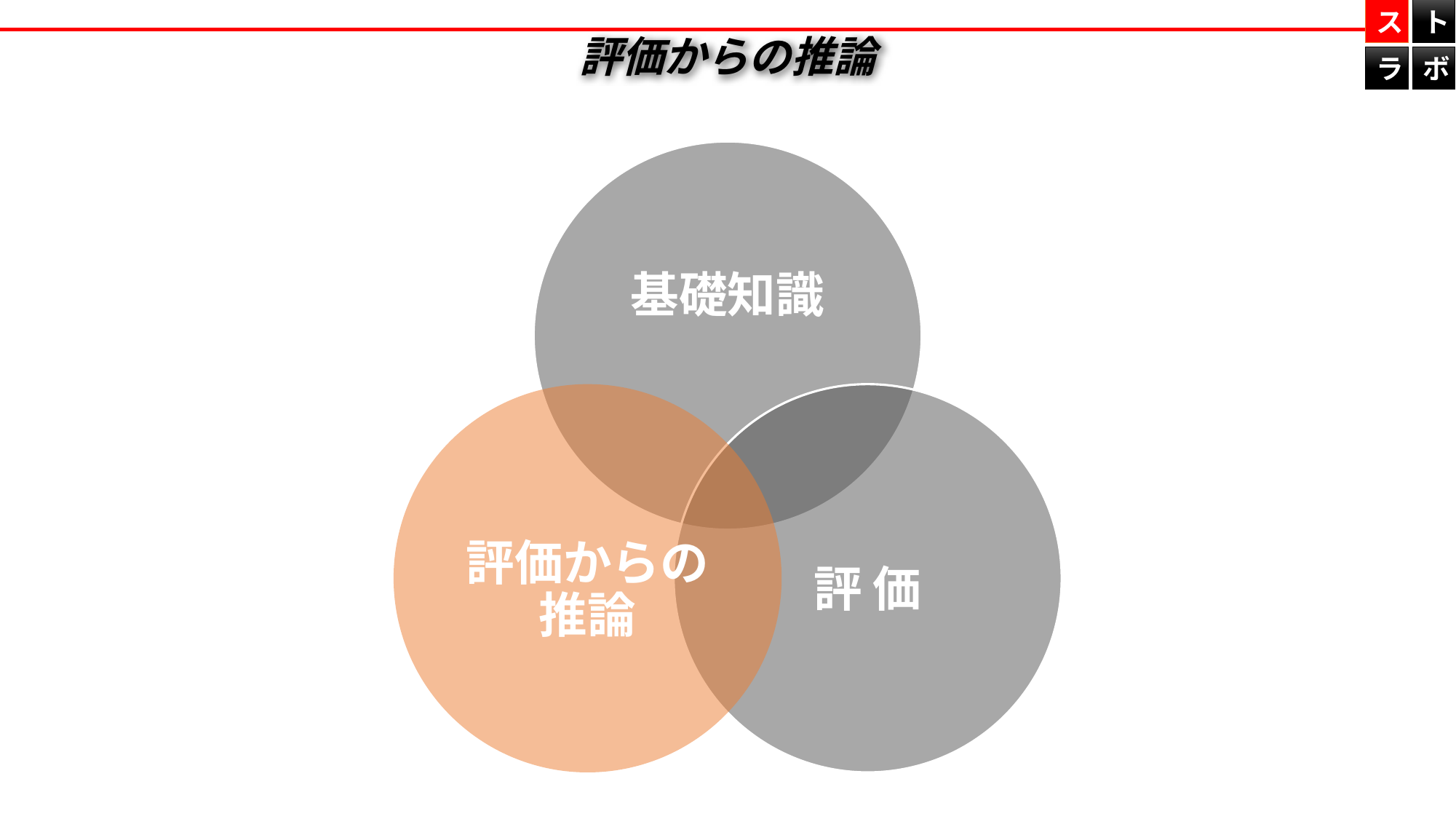

ス
ト
ラ
ボ
評価からの推論

基礎知識
評 価
評価からの推論